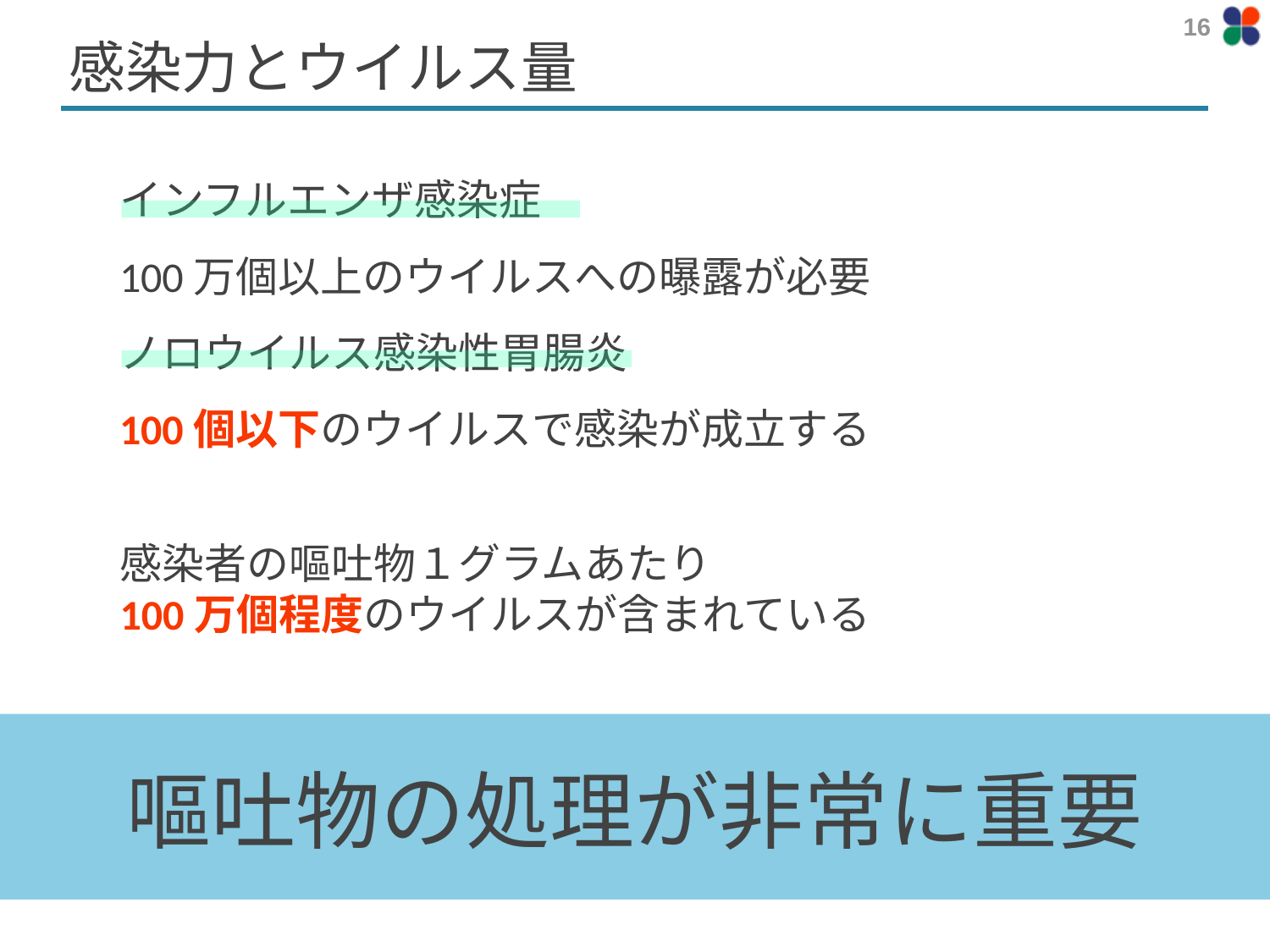

# 感染力とウイルス量
16
インフルエンザ感染症
100万個以上のウイルスへの曝露が必要
ノロウイルス感染性胃腸炎
100個以下のウイルスで感染が成立する

感染者の嘔吐物１グラムあたり
100万個程度のウイルスが含まれている

嘔吐物の処理が非常に重要